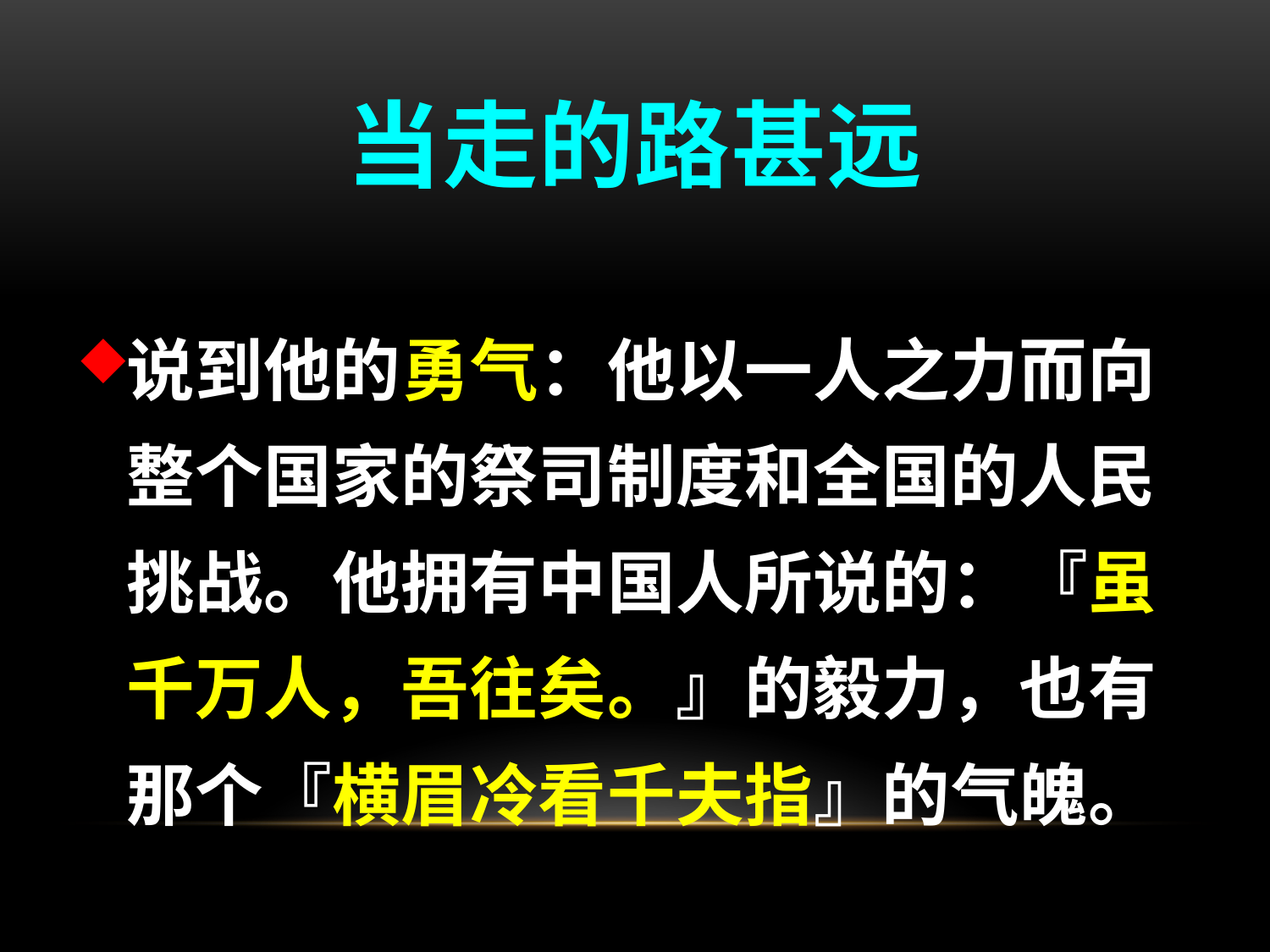

# 当走的路甚远
说到他的勇气：他以一人之力而向整个国家的祭司制度和全国的人民挑战。他拥有中国人所说的：『虽千万人，吾往矣。』的毅力，也有那个『横眉冷看千夫指』的气魄。